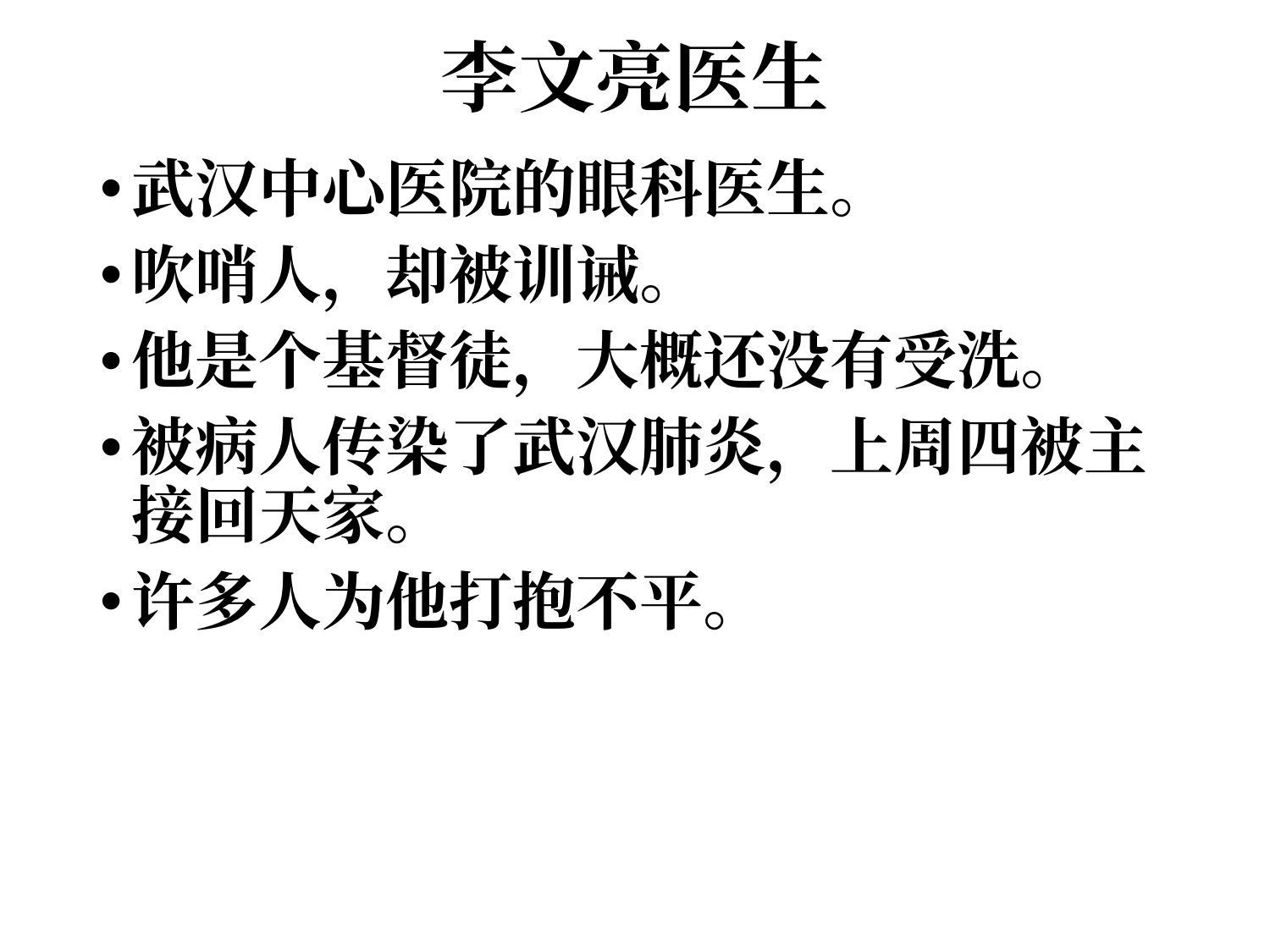

# 李文亮医生
武汉中心医院的眼科医生。
吹哨人，却被训诫。
他是个基督徒，大概还没有受洗。
被病人传染了武汉肺炎，上周四被主接回天家。
许多人为他打抱不平。